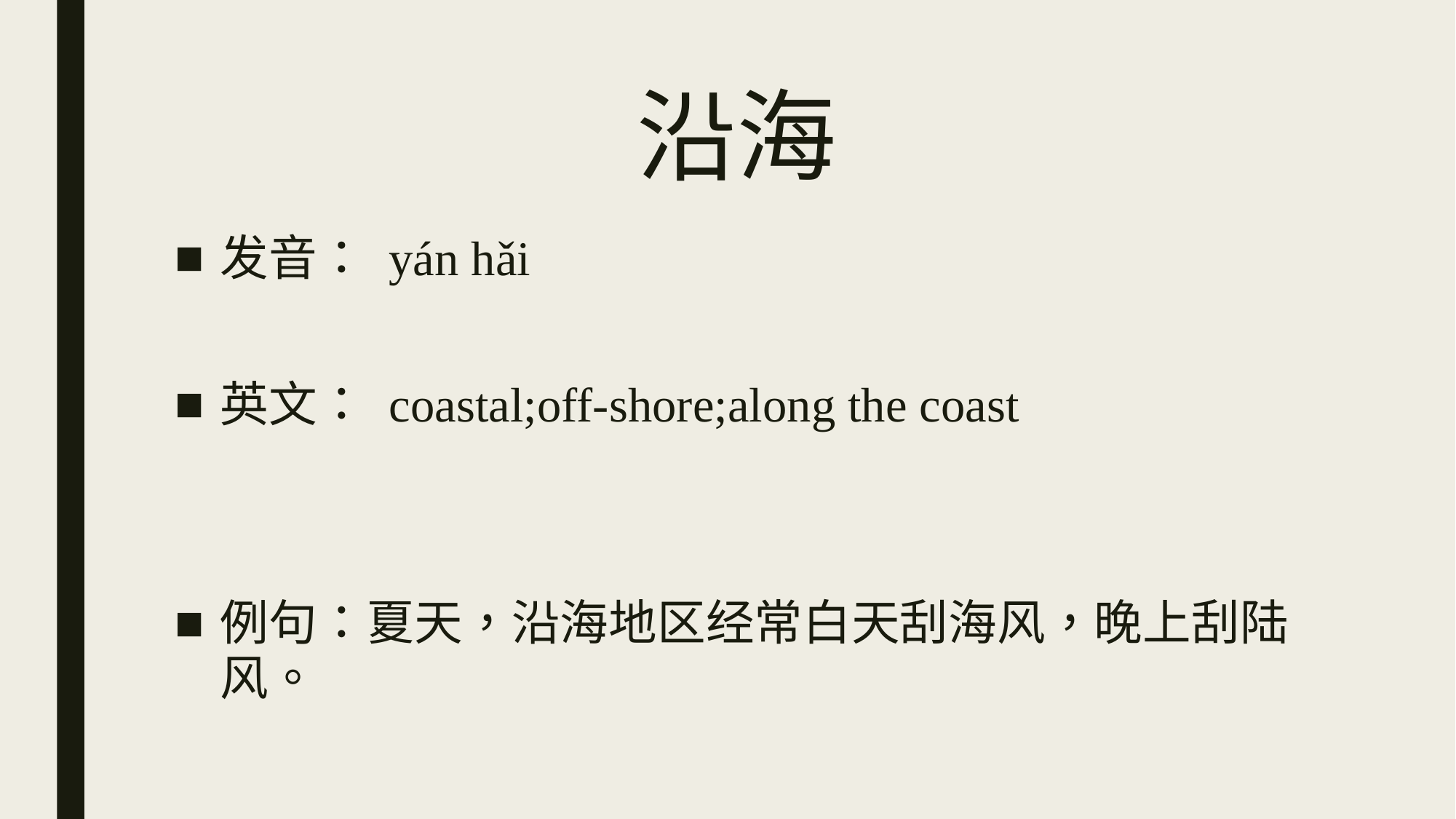

# 沿海
发音： yán hǎi

英文： coastal;off-shore;along the coast

例句：夏天，沿海地区经常白天刮海风，晚上刮陆风。